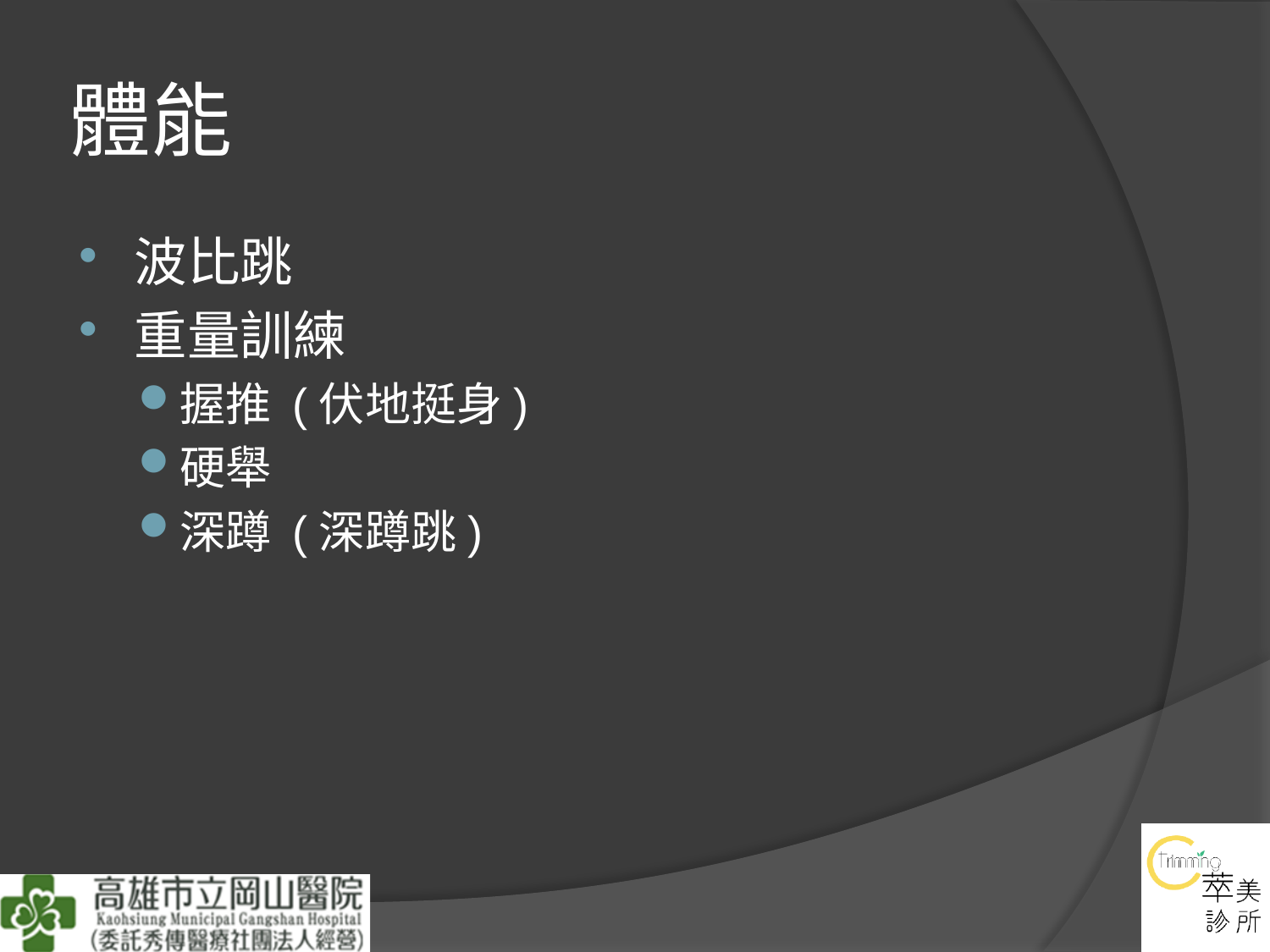

# 體能
波比跳
重量訓練
握推 (伏地挺身)
硬舉
深蹲 (深蹲跳)